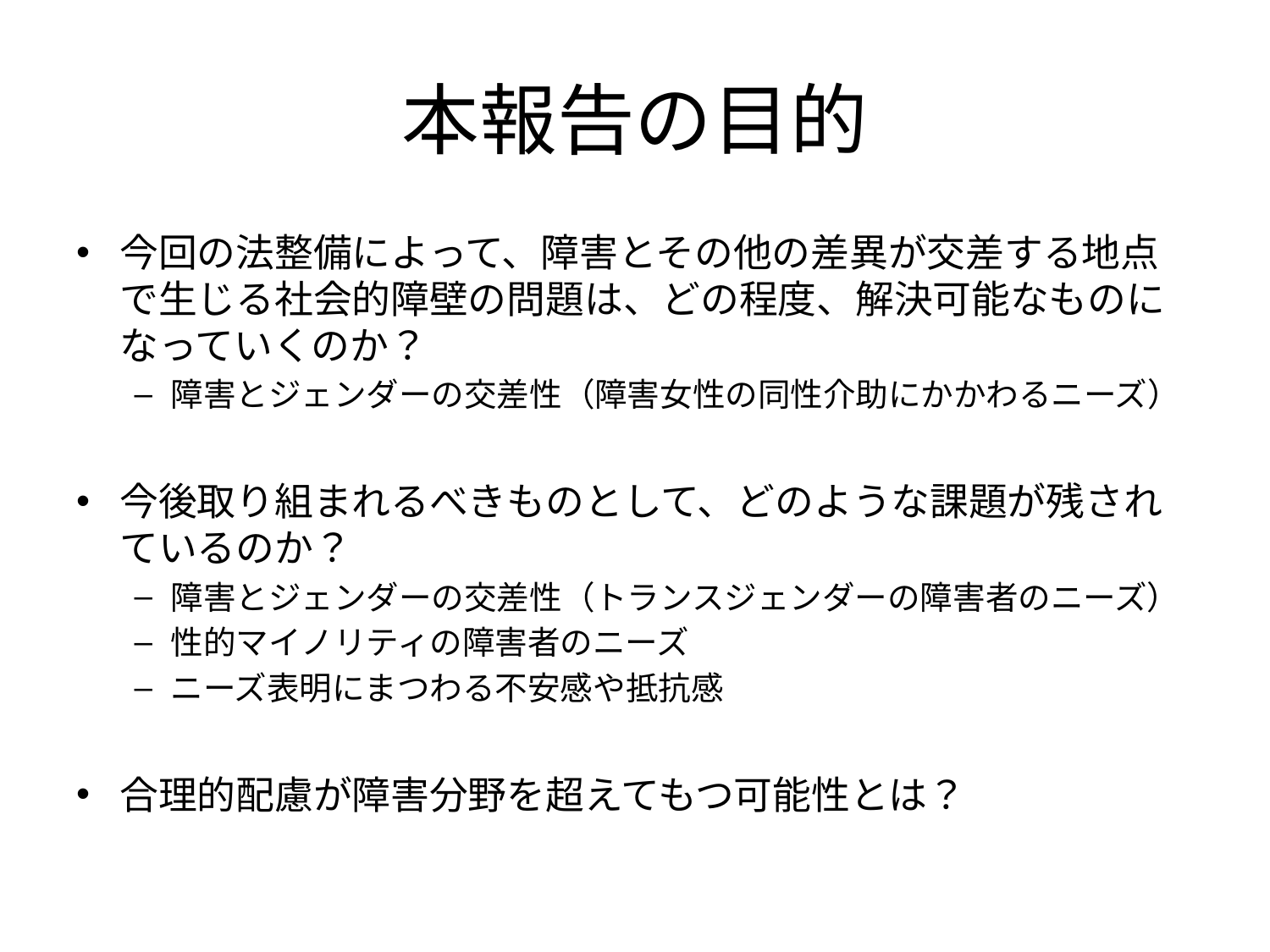

# 本報告の目的
今回の法整備によって、障害とその他の差異が交差する地点で生じる社会的障壁の問題は、どの程度、解決可能なものになっていくのか？
障害とジェンダーの交差性（障害女性の同性介助にかかわるニーズ）

今後取り組まれるべきものとして、どのような課題が残されているのか？
障害とジェンダーの交差性（トランスジェンダーの障害者のニーズ）
性的マイノリティの障害者のニーズ
ニーズ表明にまつわる不安感や抵抗感

合理的配慮が障害分野を超えてもつ可能性とは？